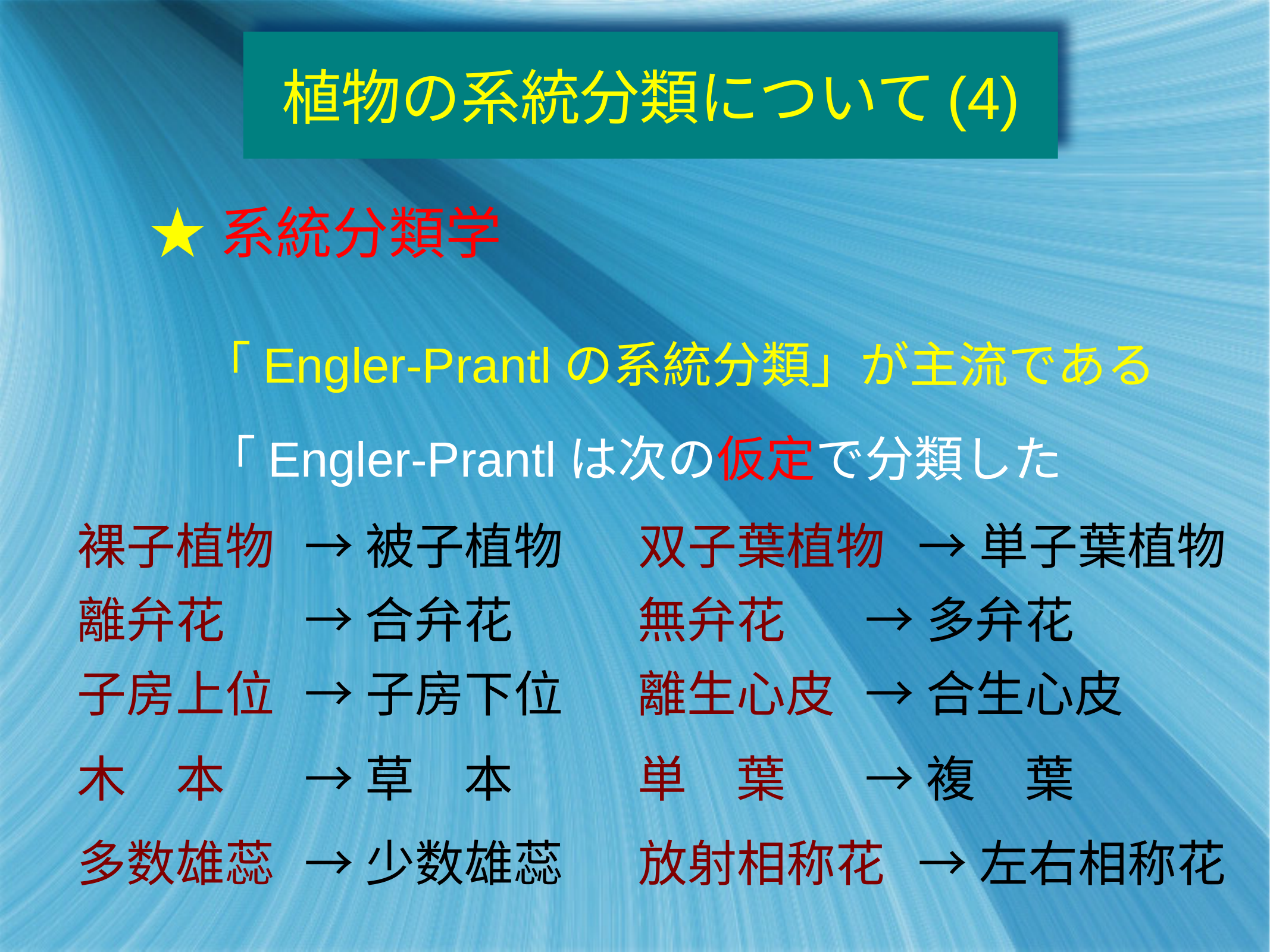

植物の系統分類について(4)
★系統分類学
「Engler-Prantlの系統分類」が主流である
「Engler-Prantlは次の仮定で分類した
裸子植物
→被子植物
双子葉植物
→単子葉植物
離弁花
→合弁花
無弁花
→多弁花
子房上位
→子房下位
離生心皮
→合生心皮
木　本
→草　本
単　葉
→複　葉
多数雄蕊
→少数雄蕊
放射相称花
→左右相称花